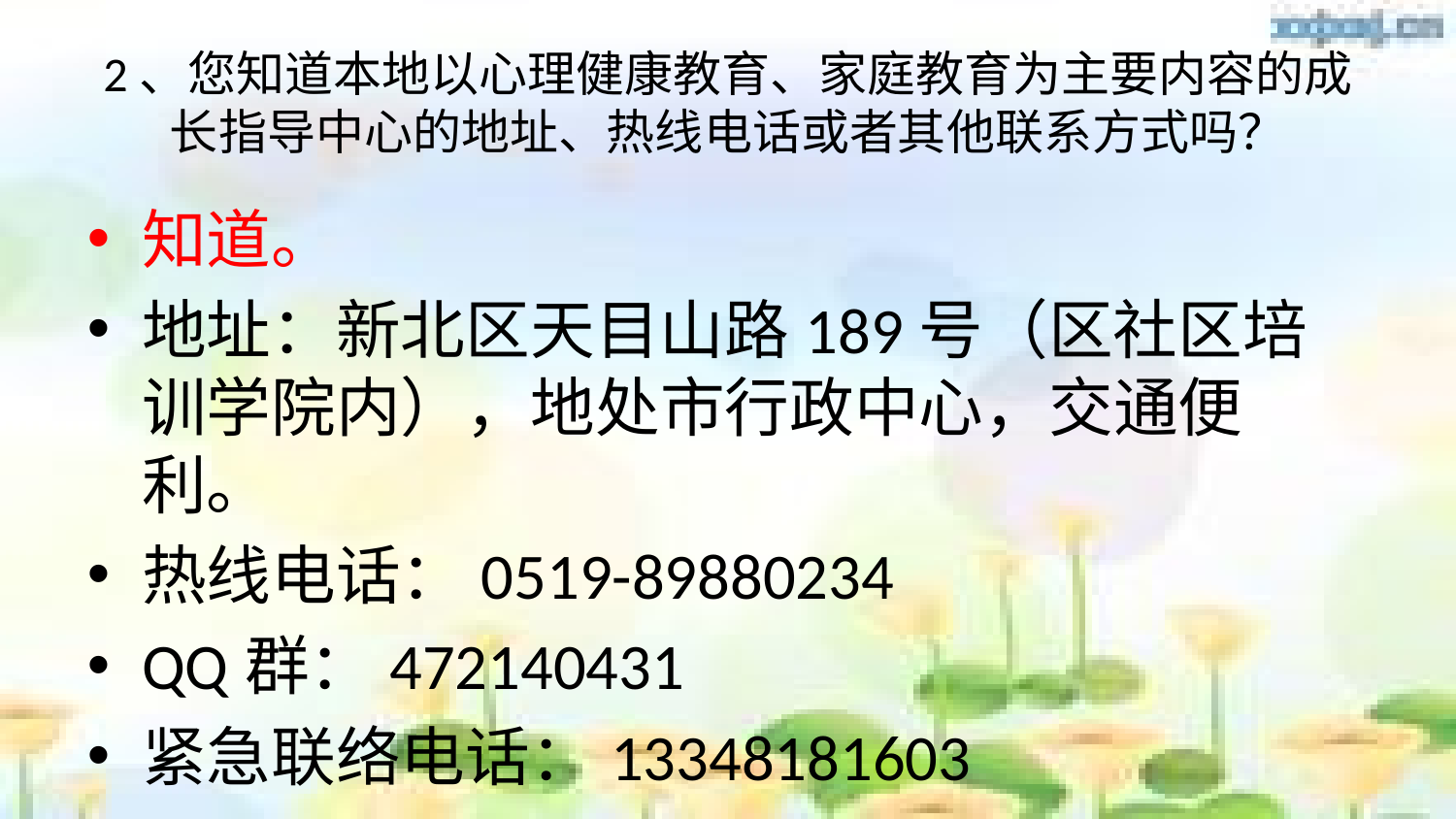

# 2、您知道本地以心理健康教育、家庭教育为主要内容的成长指导中心的地址、热线电话或者其他联系方式吗？
知道。
地址：新北区天目山路189号（区社区培训学院内），地处市行政中心，交通便利。
热线电话：0519-89880234
QQ群：472140431
紧急联络电话：13348181603